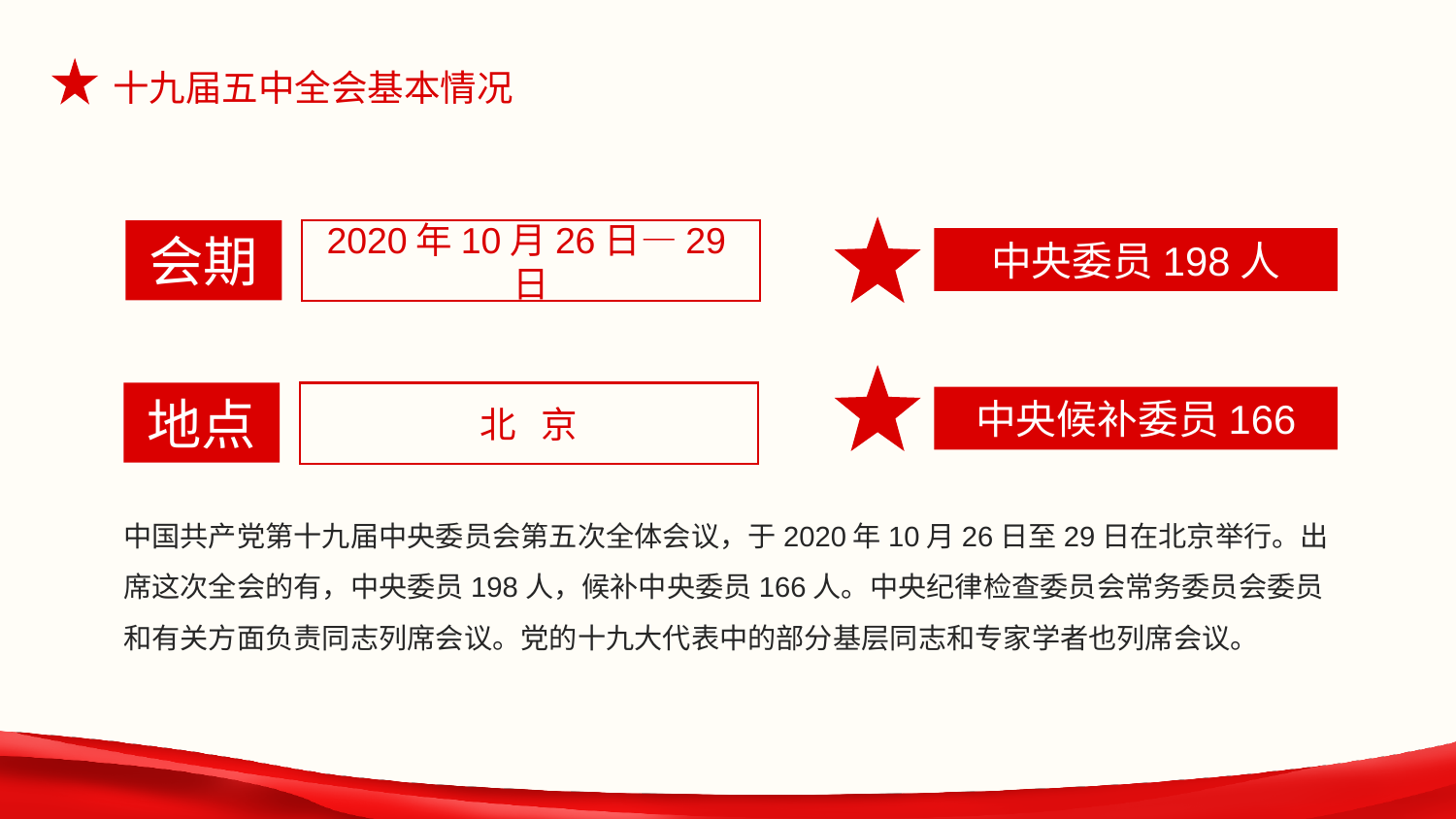

中央委员198人
会期
2020年10月26日—29日

中央候补委员166
地点
北   京
中国共产党第十九届中央委员会第五次全体会议，于2020年10月26日至29日在北京举行。出席这次全会的有，中央委员198人，候补中央委员166人。中央纪律检查委员会常务委员会委员和有关方面负责同志列席会议。党的十九大代表中的部分基层同志和专家学者也列席会议。